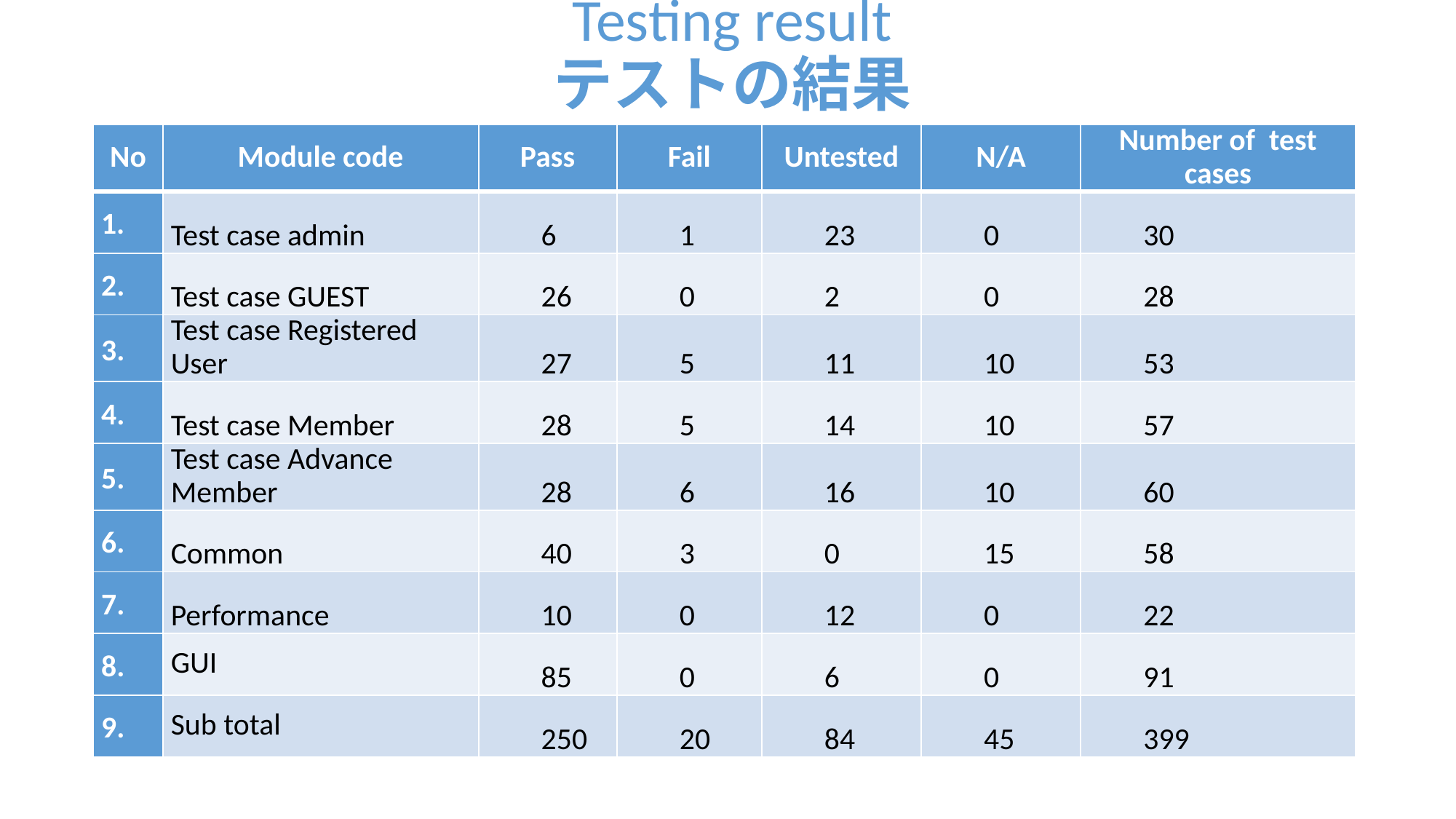

Testing result
テストの結果
| No | Module code | Pass | Fail | Untested | N/A | Number of test cases |
| --- | --- | --- | --- | --- | --- | --- |
|  | Test case admin | 6 | 1 | 23 | 0 | 30 |
| 2. | Test case GUEST | 26 | 0 | 2 | 0 | 28 |
| 3. | Test case Registered User | 27 | 5 | 11 | 10 | 53 |
| 4. | Test case Member | 28 | 5 | 14 | 10 | 57 |
| 5. | Test case Advance Member | 28 | 6 | 16 | 10 | 60 |
| 6. | Common | 40 | 3 | 0 | 15 | 58 |
| 7. | Performance | 10 | 0 | 12 | 0 | 22 |
| 8. | GUI | 85 | 0 | 6 | 0 | 91 |
| 9. | Sub total | 250 | 20 | 84 | 45 | 399 |